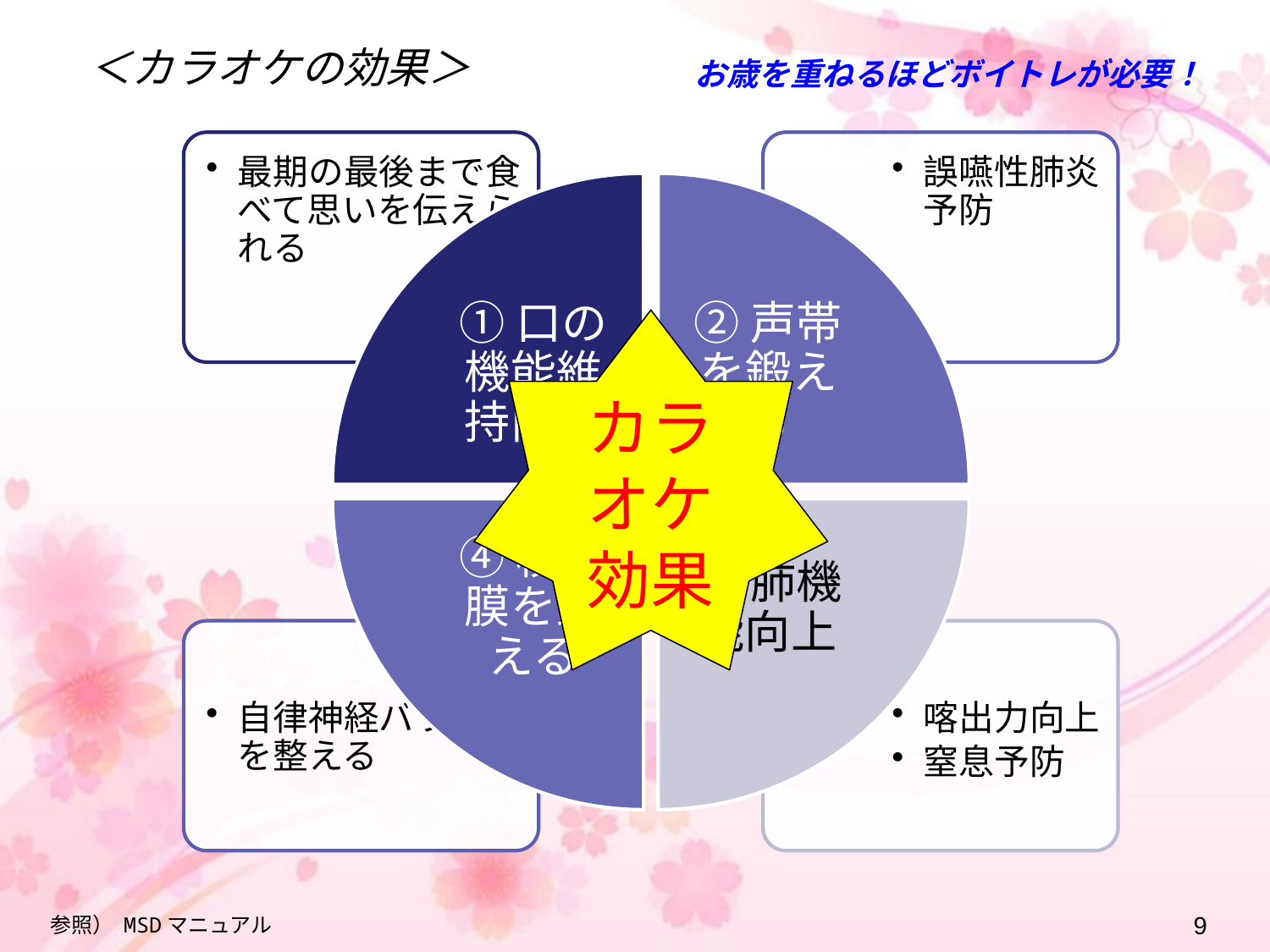

お歳を重ねるほどボイトレが必要！
# ＜カラオケの効果＞
喀出力向上
窒息予防
自律神経バランスを整える
誤嚥性肺炎予防

最期の最後まで食べて思いを伝えられる
①口の機能維持向上
②声帯を鍛える
③肺機能向上
④横隔膜を鍛える
カラオケ効果

参照） MSDマニュアル
9